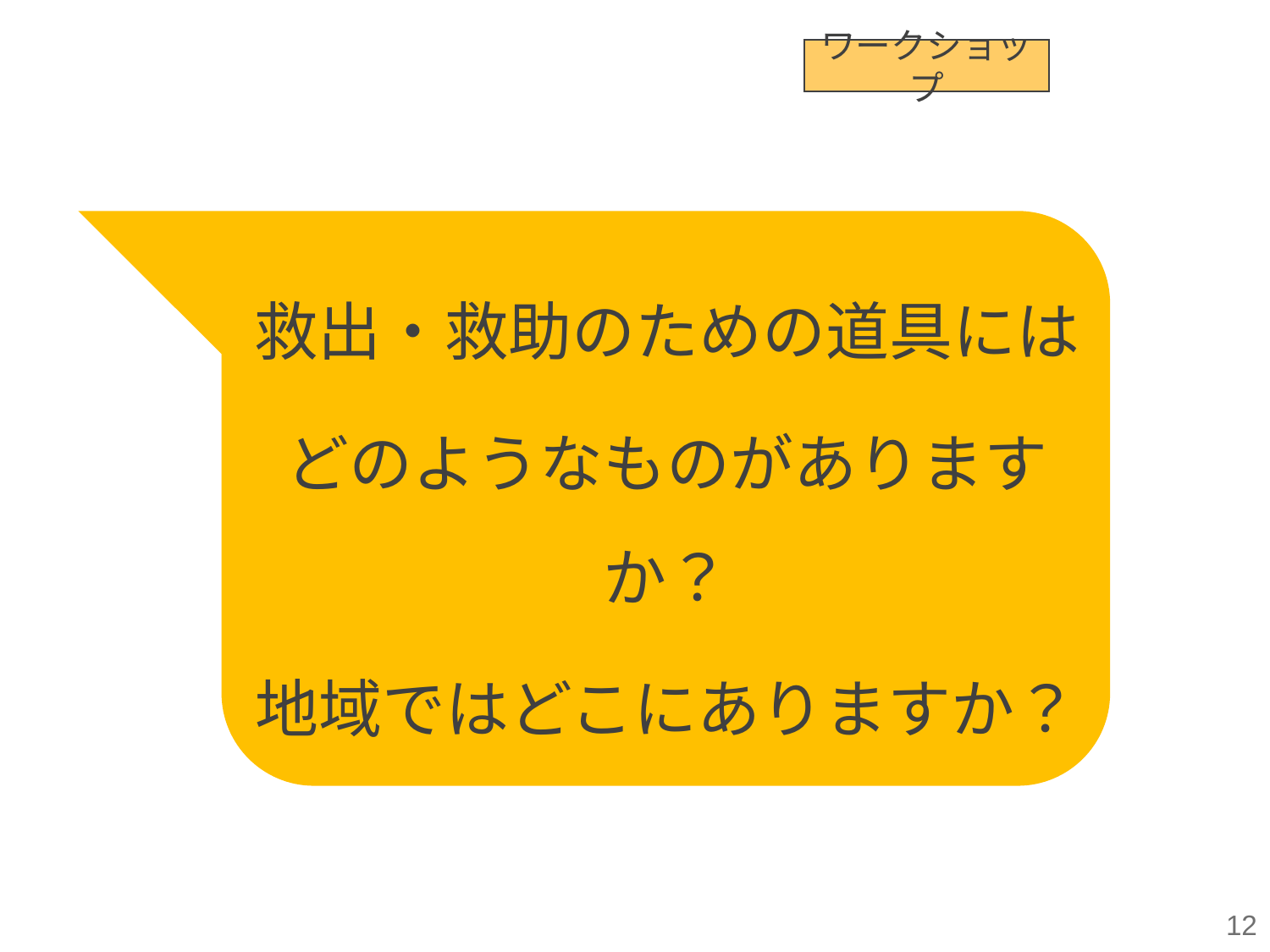

救出・救助のための道具には
どのようなものがありますか？
地域ではどこにありますか？
12